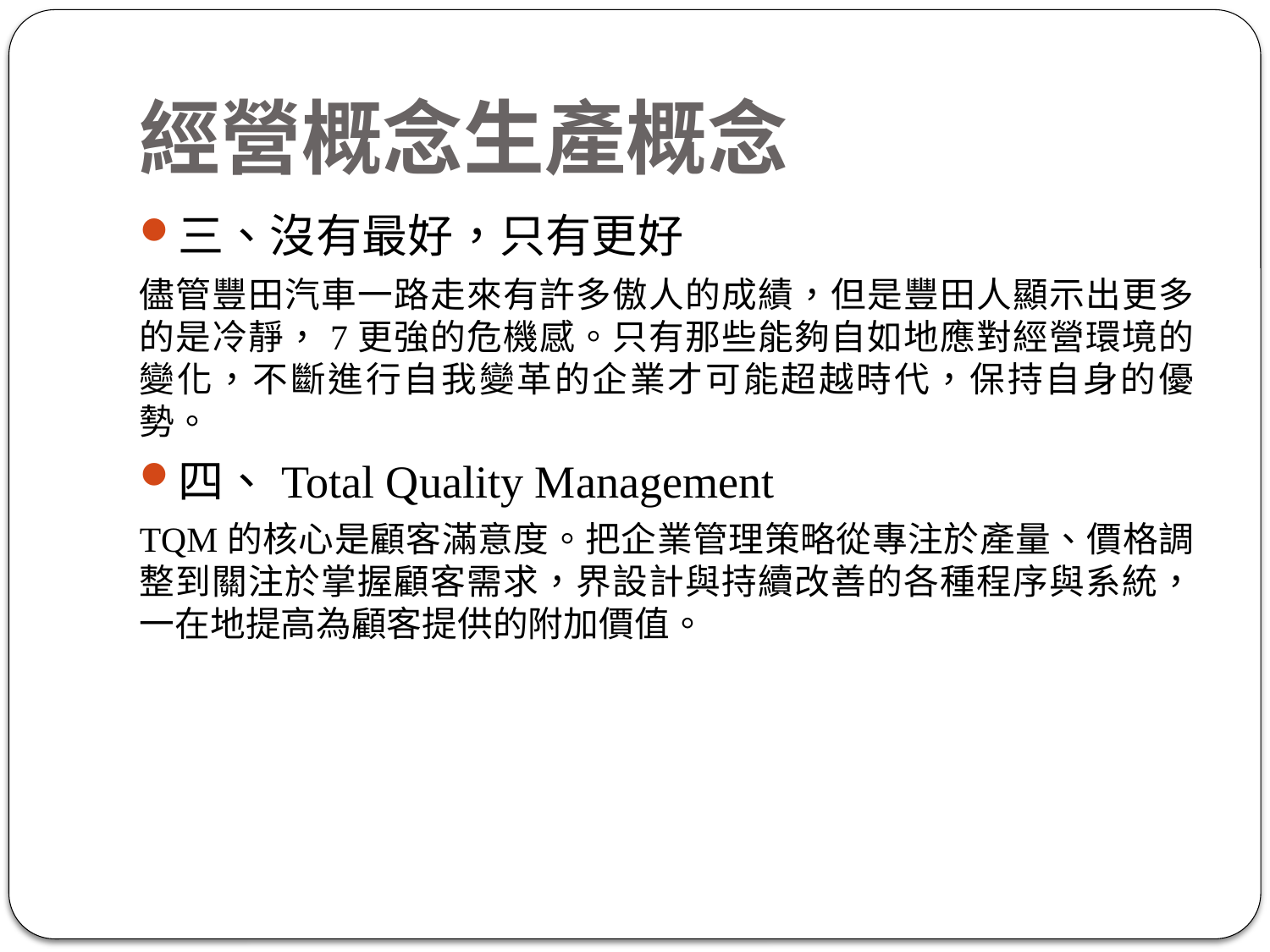

# 經營概念生產概念
三、沒有最好，只有更好
儘管豐田汽車一路走來有許多傲人的成績，但是豐田人顯示出更多的是冷靜，7更強的危機感。只有那些能夠自如地應對經營環境的變化，不斷進行自我變革的企業才可能超越時代，保持自身的優勢。
四、Total Quality Management
TQM的核心是顧客滿意度。把企業管理策略從專注於產量、價格調整到關注於掌握顧客需求，界設計與持續改善的各種程序與系統，一在地提高為顧客提供的附加價值。